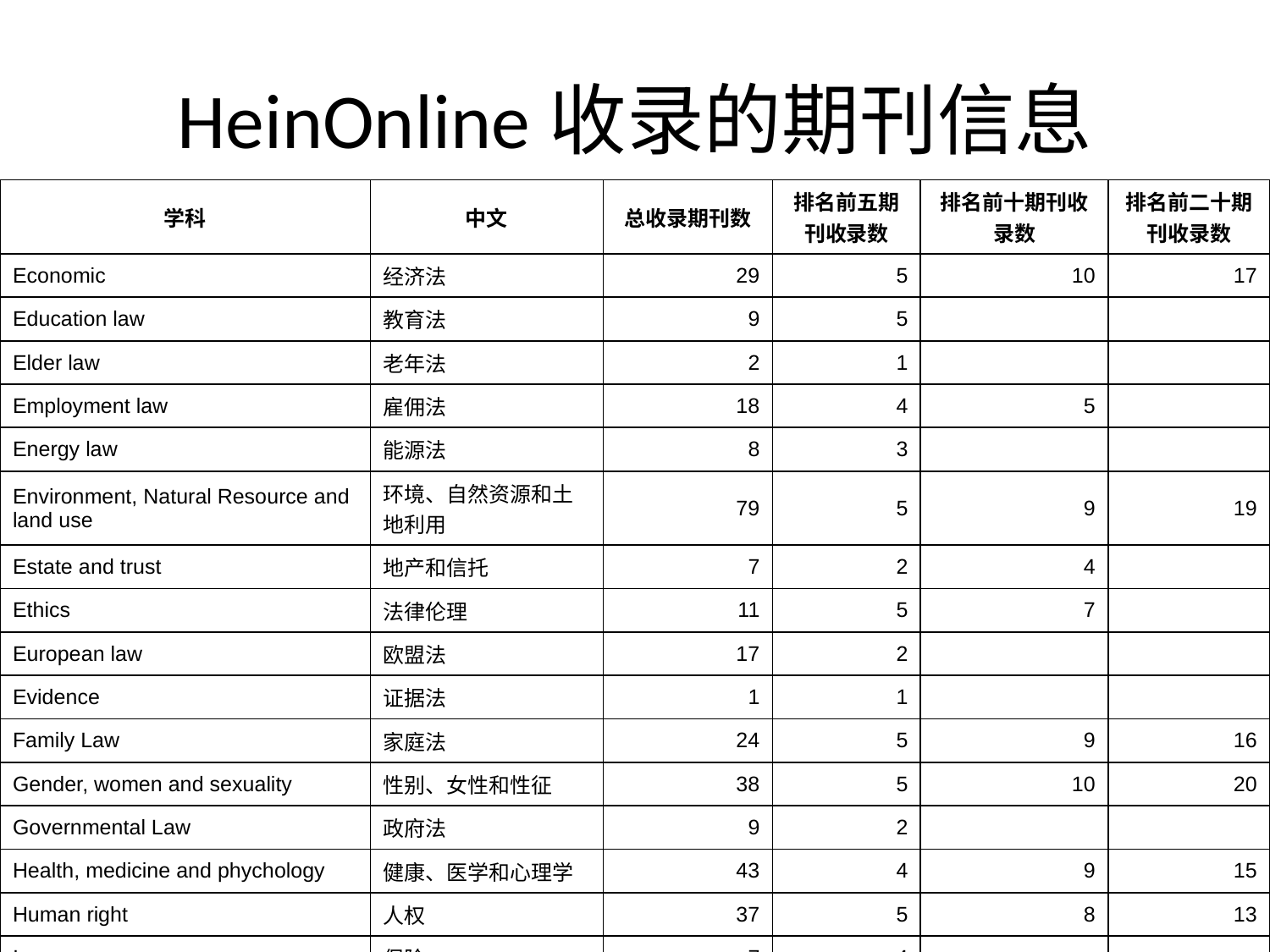

# HeinOnline收录的期刊信息
| 学科 | 中文 | 总收录期刊数 | 排名前五期刊收录数 | 排名前十期刊收录数 | 排名前二十期刊收录数 |
| --- | --- | --- | --- | --- | --- |
| Economic | 经济法 | 29 | 5 | 10 | 17 |
| Education law | 教育法 | 9 | 5 |  |  |
| Elder law | 老年法 | 2 | 1 |  |  |
| Employment law | 雇佣法 | 18 | 4 | 5 |  |
| Energy law | 能源法 | 8 | 3 |  |  |
| Environment, Natural Resource and land use | 环境、自然资源和土地利用 | 79 | 5 | 9 | 19 |
| Estate and trust | 地产和信托 | 7 | 2 | 4 |  |
| Ethics | 法律伦理 | 11 | 5 | 7 |  |
| European law | 欧盟法 | 17 | 2 |  |  |
| Evidence | 证据法 | 1 | 1 |  |  |
| Family Law | 家庭法 | 24 | 5 | 9 | 16 |
| Gender, women and sexuality | 性别、女性和性征 | 38 | 5 | 10 | 20 |
| Governmental Law | 政府法 | 9 | 2 |  |  |
| Health, medicine and phychology | 健康、医学和心理学 | 43 | 4 | 9 | 15 |
| Human right | 人权 | 37 | 5 | 8 | 13 |
| Insurance | 保险 | 7 | 4 |  |  |
| Intellecture property | 知识产权 | 59 | 5 | 10 | 20 |
| International law | 国际法 | 249 | 5 | 10 | 20 |